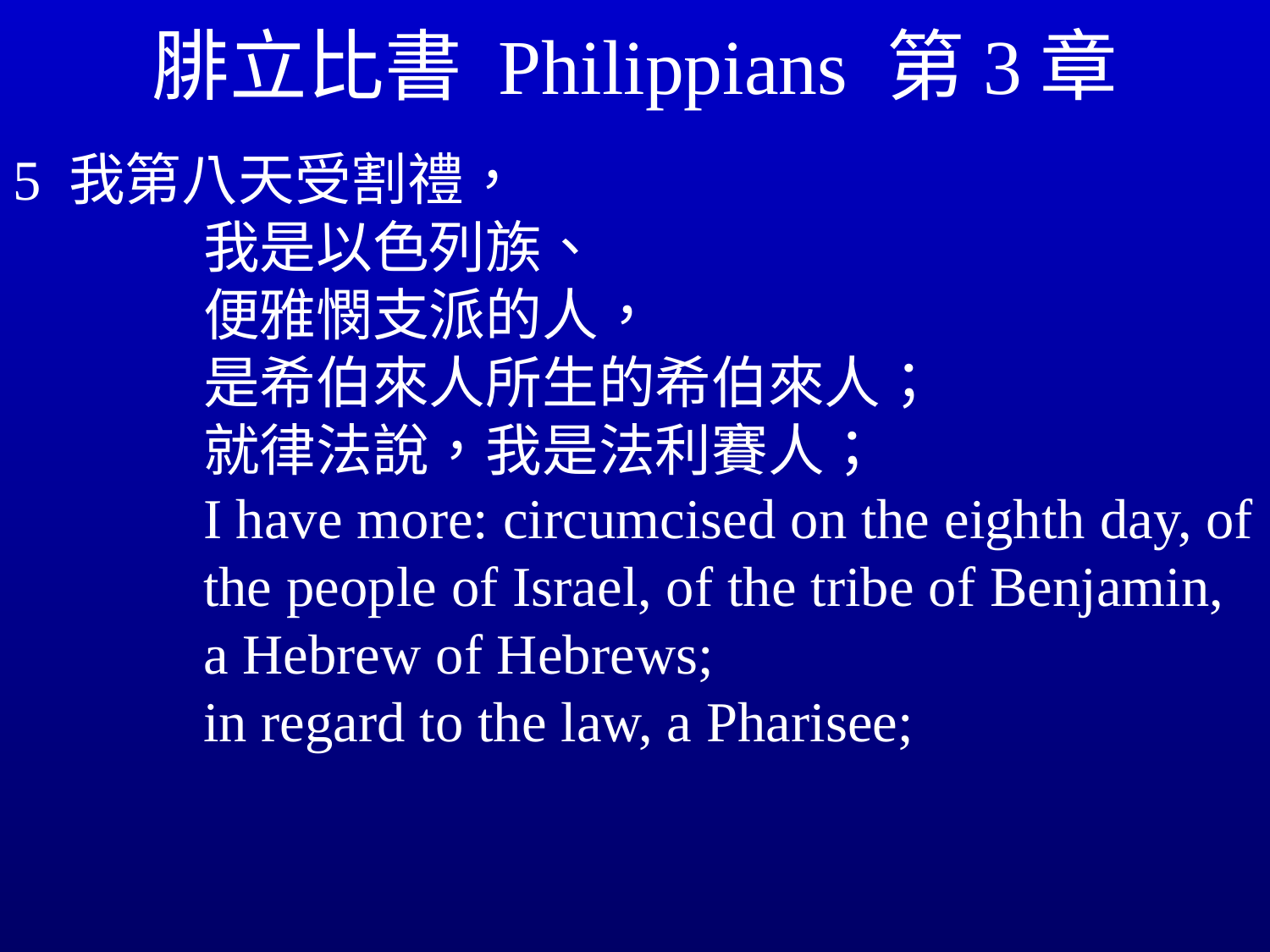

# 腓立比書 Philippians 第3章
5 我第八天受割禮，
我是以色列族、
便雅憫支派的人，
是希伯來人所生的希伯來人；			就律法說，我是法利賽人；
I have more: circumcised on the eighth day, of the people of Israel, of the tribe of Benjamin, a Hebrew of Hebrews;
in regard to the law, a Pharisee;